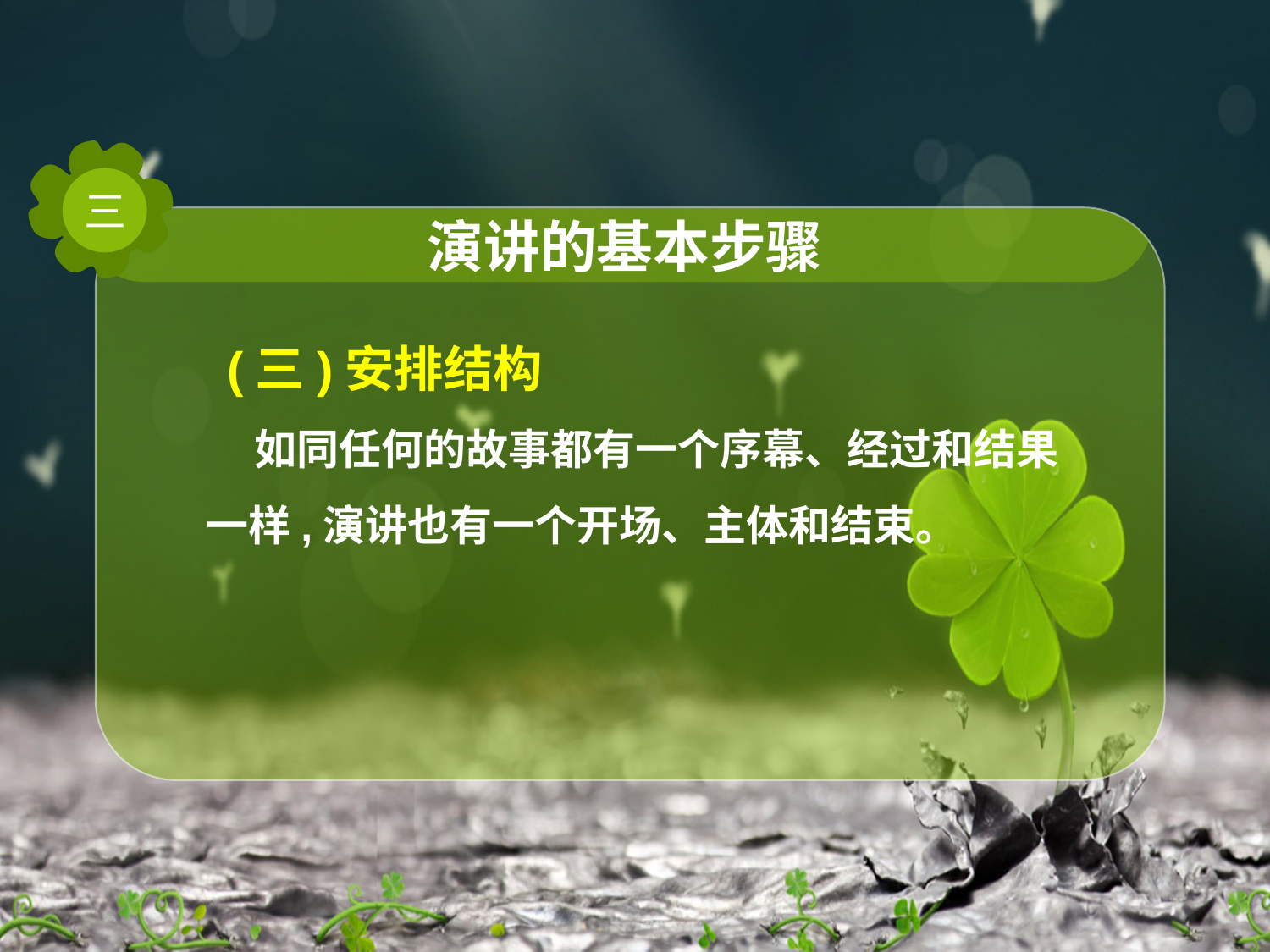

三

演讲的基本步骤
 (三)安排结构
    如同任何的故事都有一个序幕、经过和结果一样,演讲也有一个开场、主体和结束。